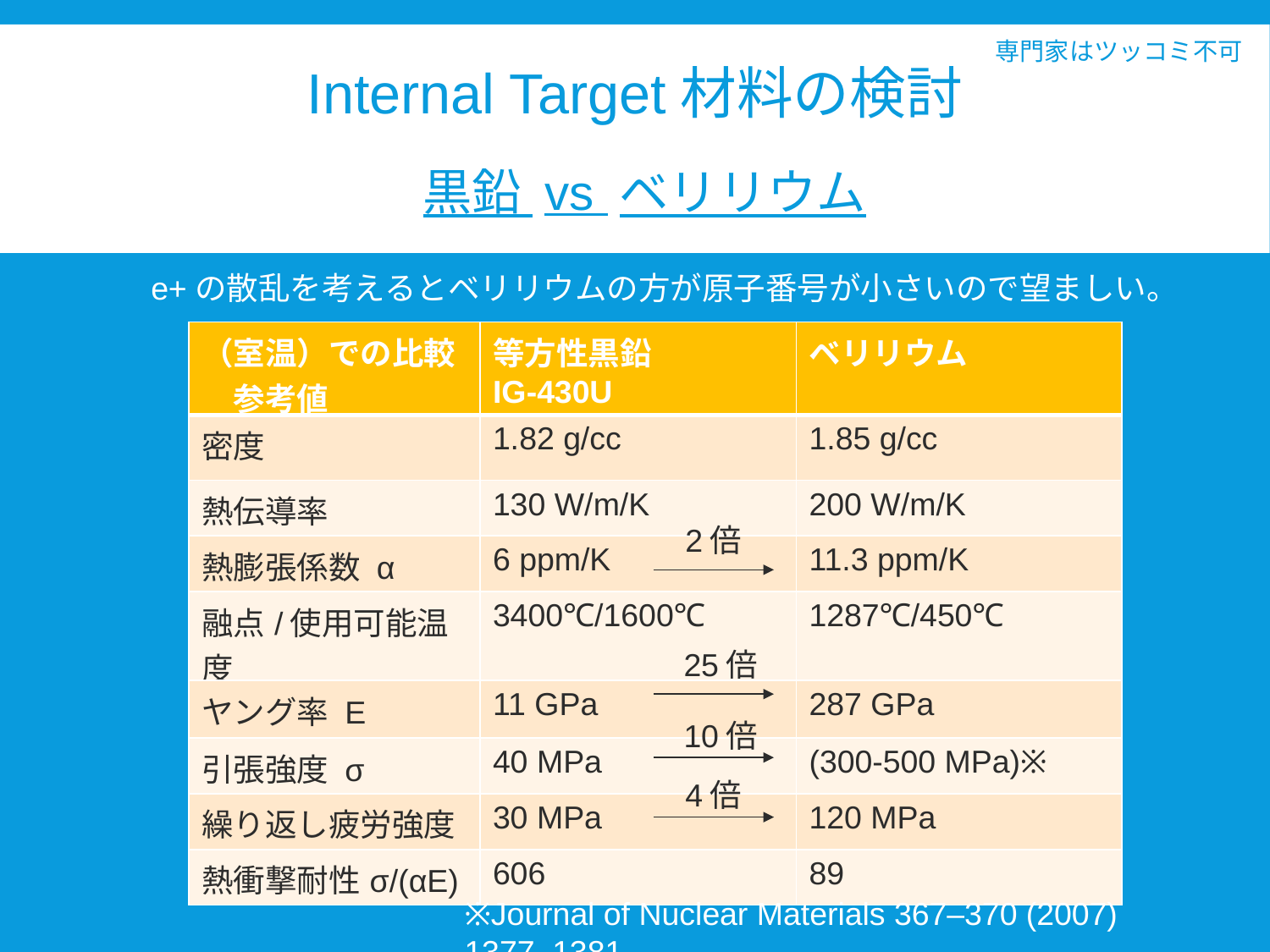

専門家はツッコミ不可
Internal Target材料の検討
黒鉛 vs ベリリウム
e+の散乱を考えるとベリリウムの方が原子番号が小さいので望ましい。
| （室温）での比較 　参考値 | 等方性黒鉛 IG-430U | ベリリウム |
| --- | --- | --- |
| 密度 | 1.82 g/cc | 1.85 g/cc |
| 熱伝導率 | 130 W/m/K | 200 W/m/K |
| 熱膨張係数 α | 6 ppm/K | 11.3 ppm/K |
| 融点/使用可能温度 | 3400℃/1600℃ | 1287℃/450℃ |
| ヤング率 E | 11 GPa | 287 GPa |
| 引張強度 σ | 40 MPa | (300-500 MPa)※ |
| 繰り返し疲労強度 | 30 MPa | 120 MPa |
| 熱衝撃耐性σ/(αE) | 606 | 89 |
2倍
25倍
10倍
4倍
※Journal of Nuclear Materials 367–370 (2007) 1377–1381